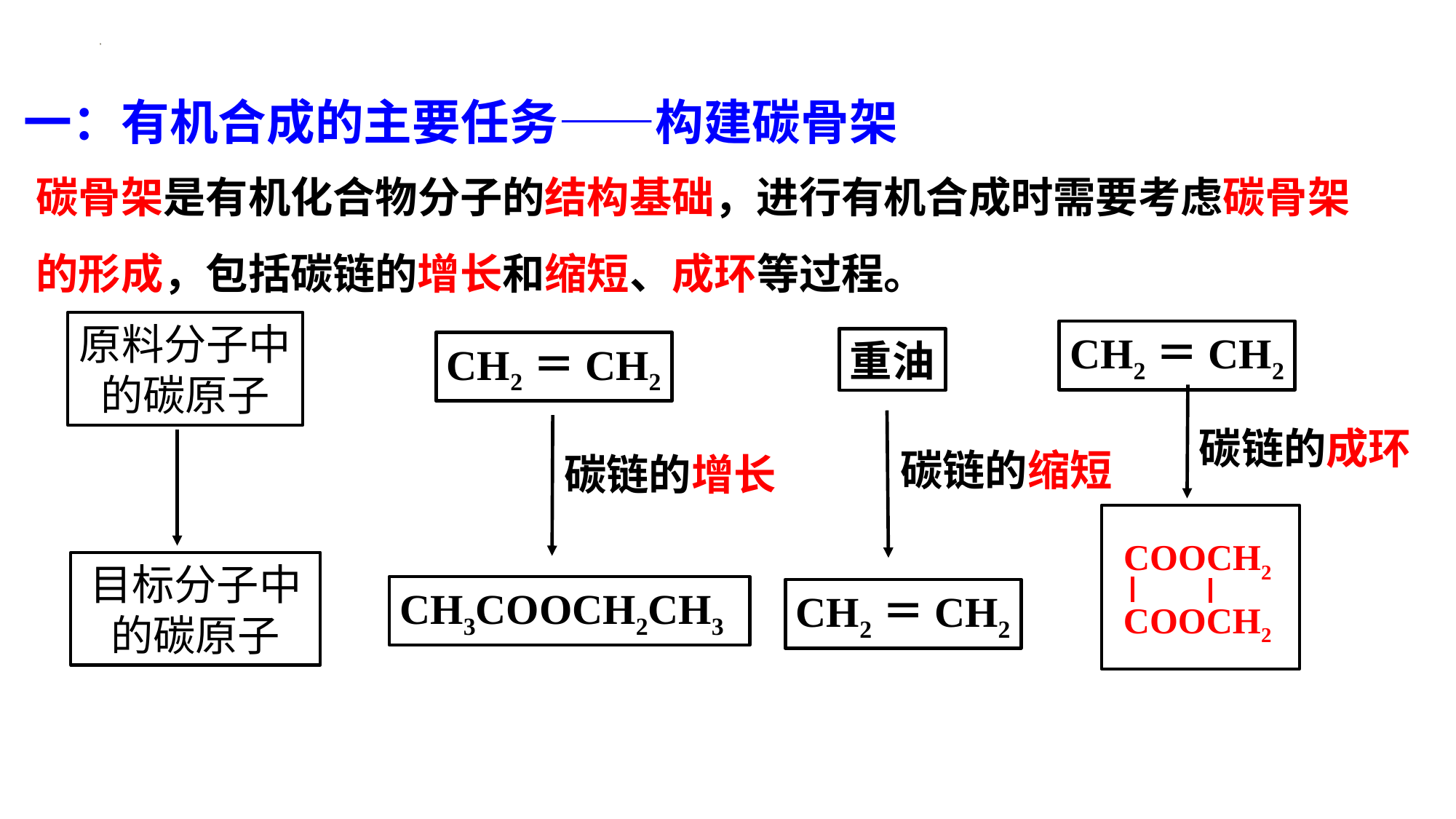

一：有机合成的主要任务——构建碳骨架
碳骨架是有机化合物分子的结构基础，进行有机合成时需要考虑碳骨架的形成，包括碳链的增长和缩短、成环等过程。
原料分子中的碳原子
CH2＝CH2

COOCH2
COOCH2
重油
CH2＝CH2
CH2＝CH2
CH3COOCH2CH3
碳链的成环
碳链的缩短
碳链的增长
目标分子中的碳原子